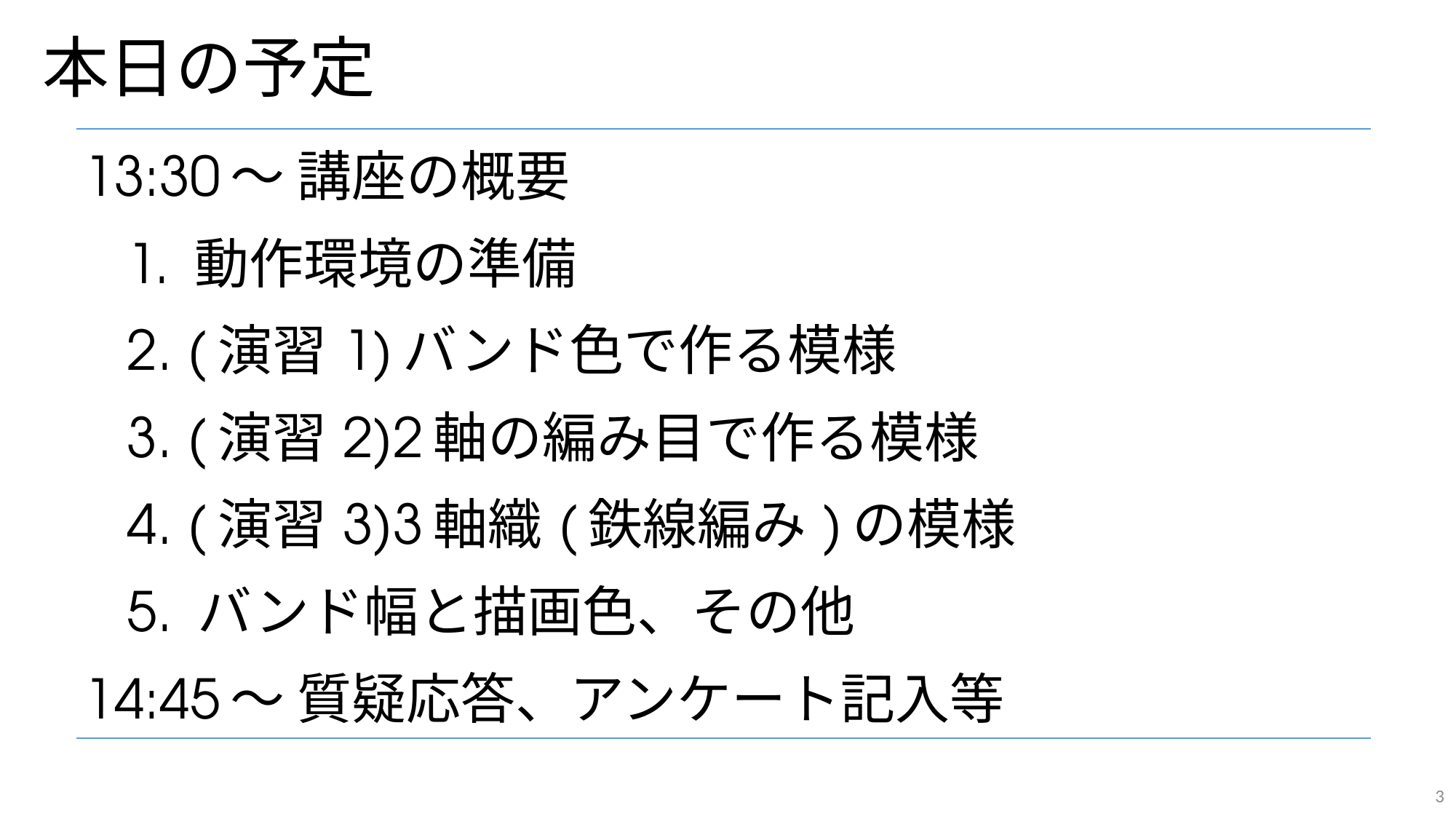

# 本日の予定
| 13:30～ 講座の概要 |
| --- |
| 1. 動作環境の準備 |
| 2. (演習1)バンド色で作る模様 |
| 3. (演習2)2軸の編み目で作る模様 |
| 4. (演習3)3軸織(鉄線編み)の模様 |
| 5. バンド幅と描画色、その他 |
| 14:45～ 質疑応答、アンケート記入等 |
3